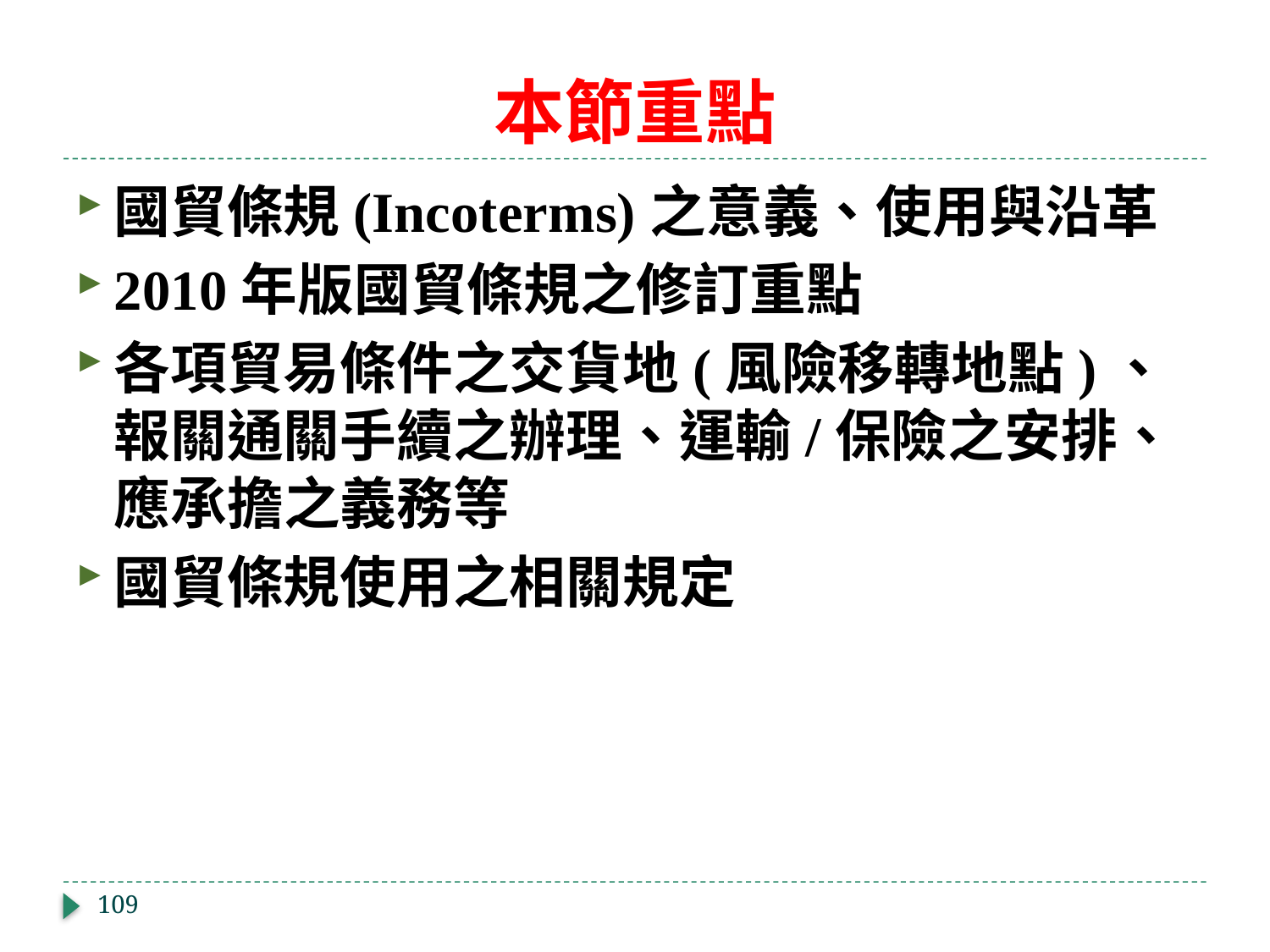

# 本節重點
國貿條規(Incoterms)之意義、使用與沿革
2010年版國貿條規之修訂重點
各項貿易條件之交貨地(風險移轉地點)、報關通關手續之辦理、運輸/保險之安排、應承擔之義務等
國貿條規使用之相關規定
109